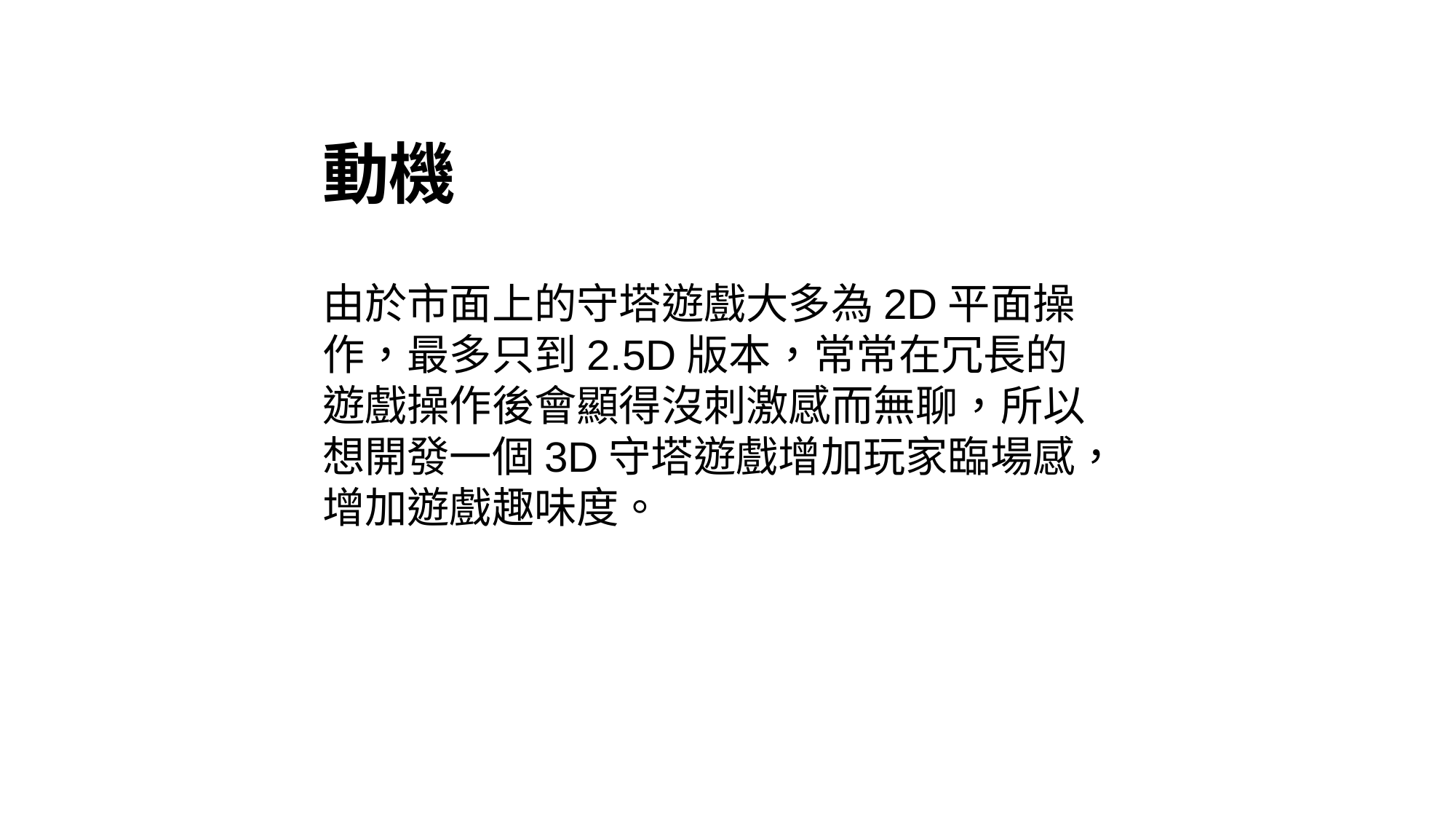

# 動機
由於市面上的守塔遊戲大多為2D平面操作，最多只到2.5D版本，常常在冗長的遊戲操作後會顯得沒刺激感而無聊，所以想開發一個3D守塔遊戲增加玩家臨場感，增加遊戲趣味度。